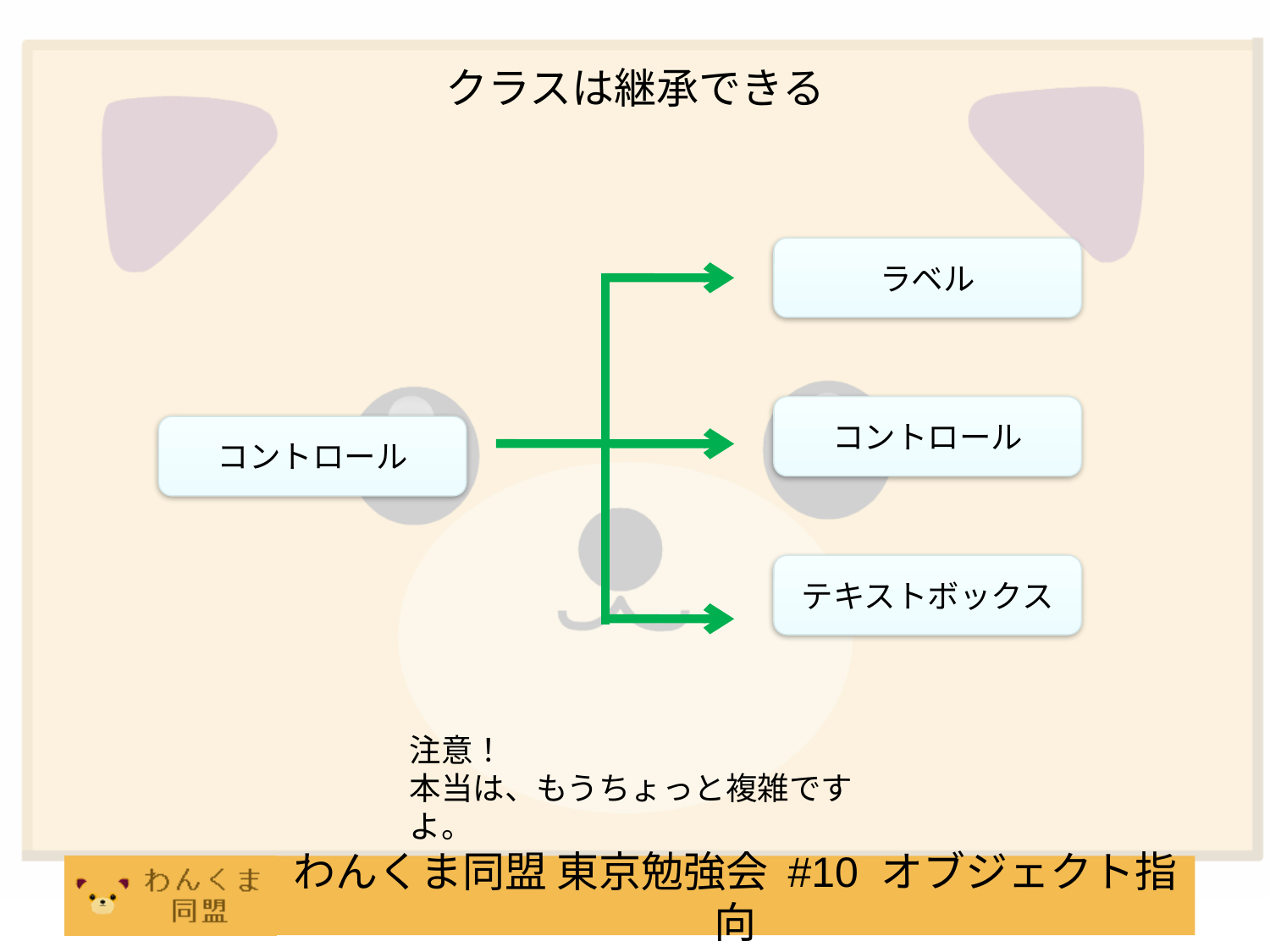

# クラスは継承できる
ラベル
コントロール
コントロール
テキストボックス
注意！
本当は、もうちょっと複雑ですよ。